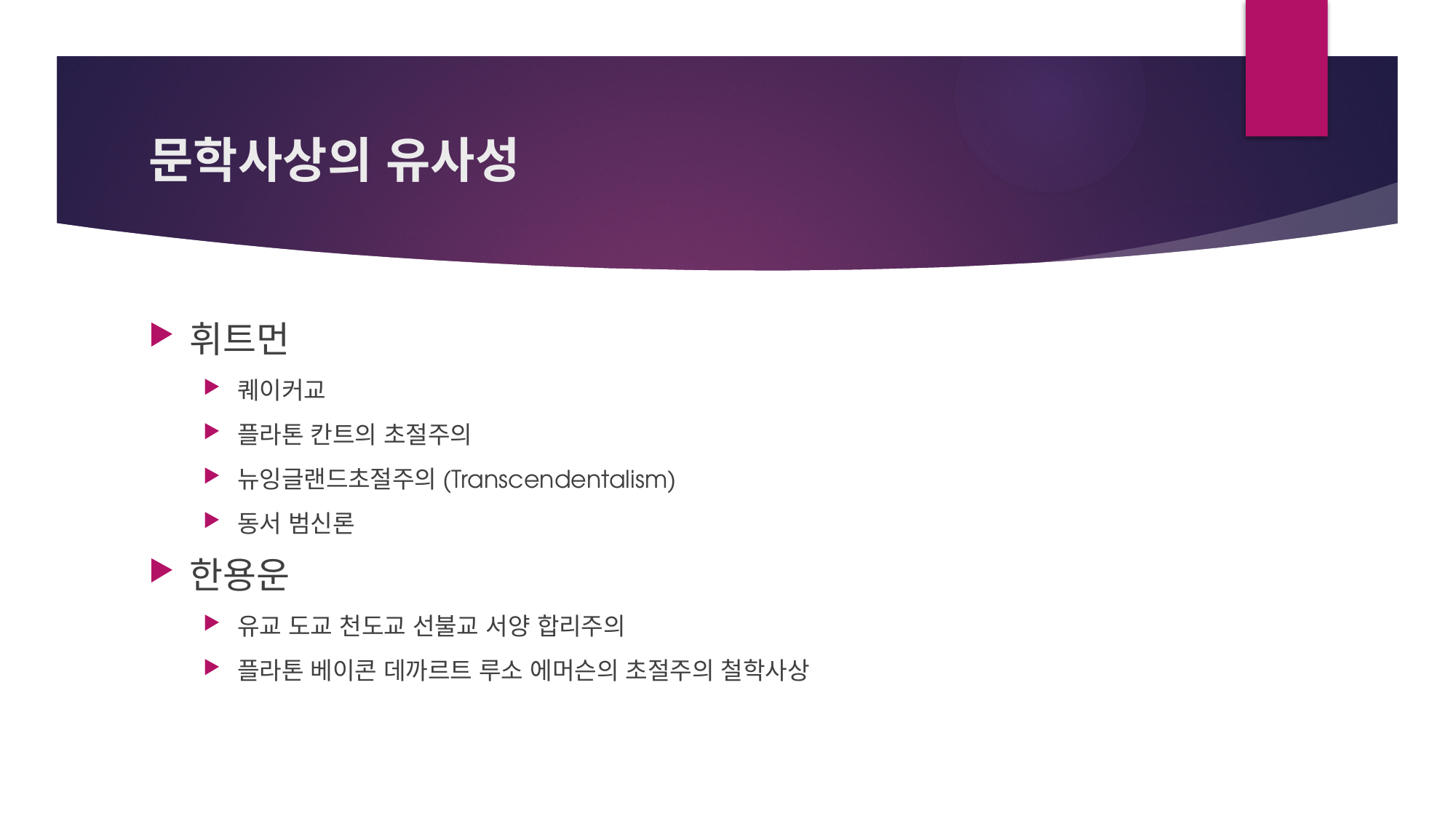

# 문학사상의 유사성
휘트먼
퀘이커교
플라톤 칸트의 초절주의
뉴잉글랜드초절주의(Transcendentalism)
동서 범신론
한용운
유교 도교 천도교 선불교 서양 합리주의
플라톤 베이콘 데까르트 루소 에머슨의 초절주의 철학사상